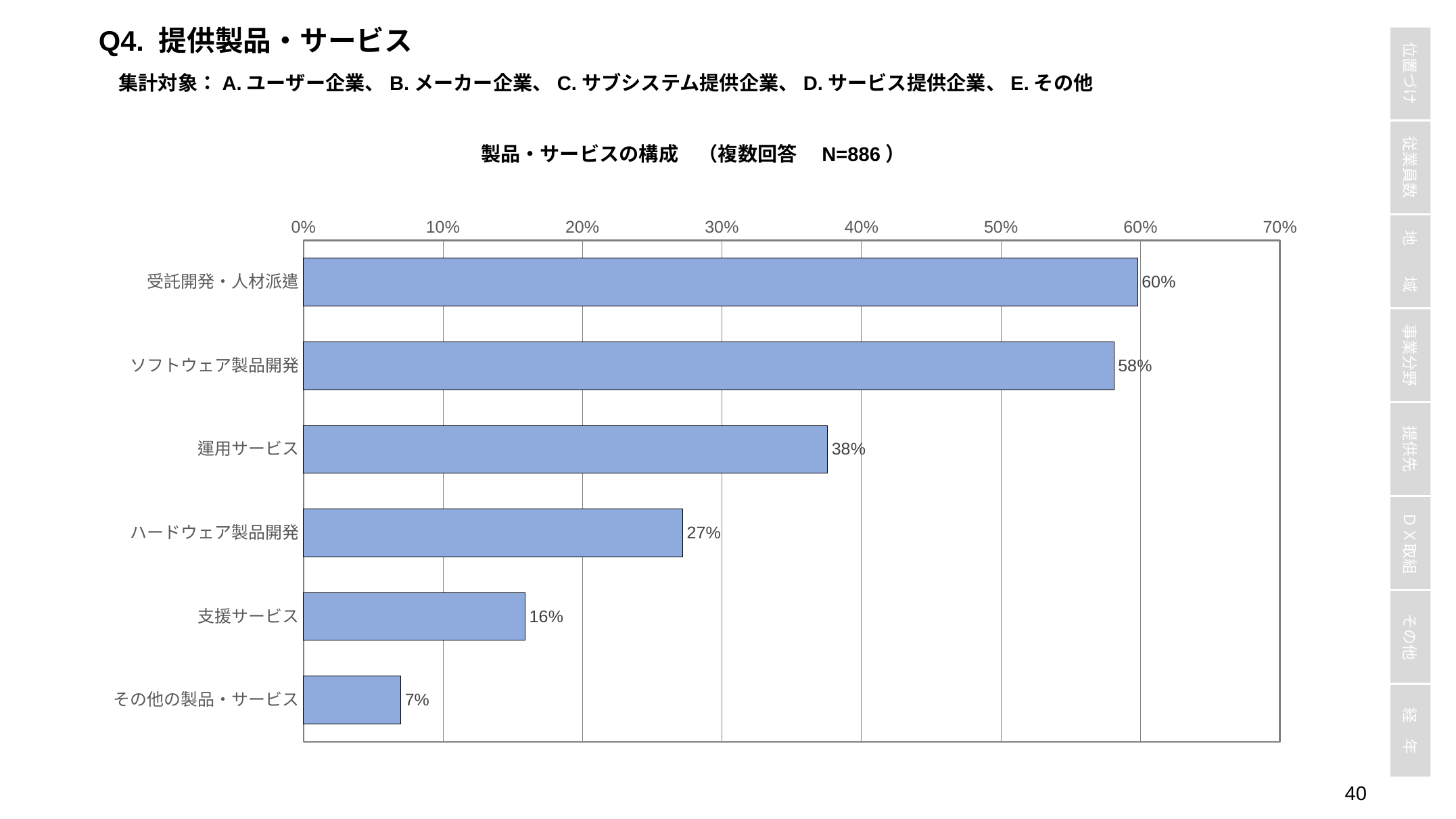

Q4. 提供製品・サービス
集計対象：A.ユーザー企業、B.メーカー企業、C.サブシステム提供企業、D.サービス提供企業、E.その他
製品・サービスの構成　（複数回答　N=886）

### Chart

| Category |  |
|---|---|
| 受託開発・人材派遣 | 0.5981941309255079 |
| ソフトウェア製品開発 | 0.5812641083521445 |
| 運用サービス | 0.3758465011286682 |
| ハードウェア製品開発 | 0.27200902934537247 |
| 支援サービス | 0.15914221218961624 |
| その他の製品・サービス | 0.06997742663656885 |
40